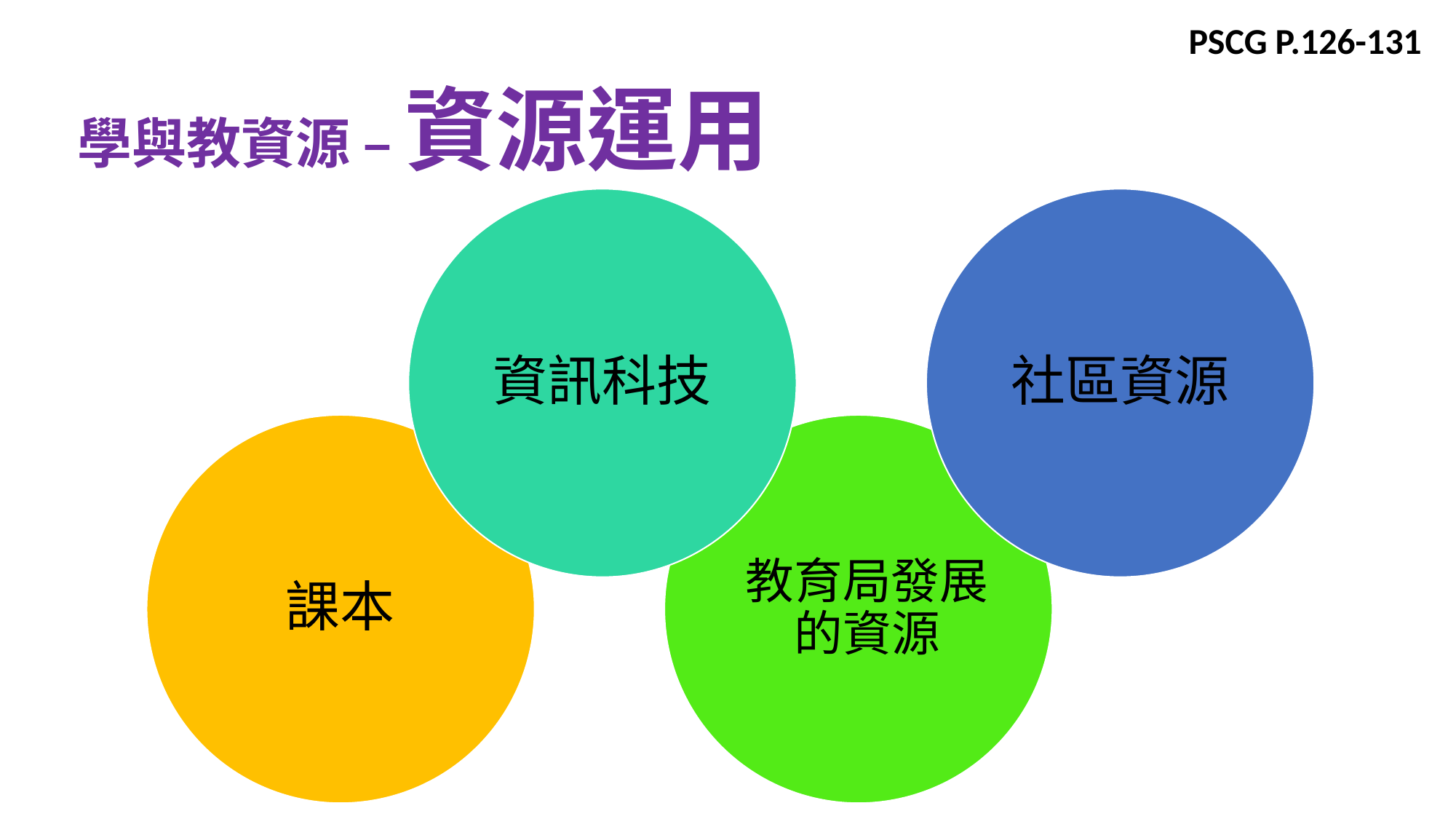

PSCG P.126-131
學與教資源 – 資源運用

資訊科技

社區資源

課本

教育局發展的資源